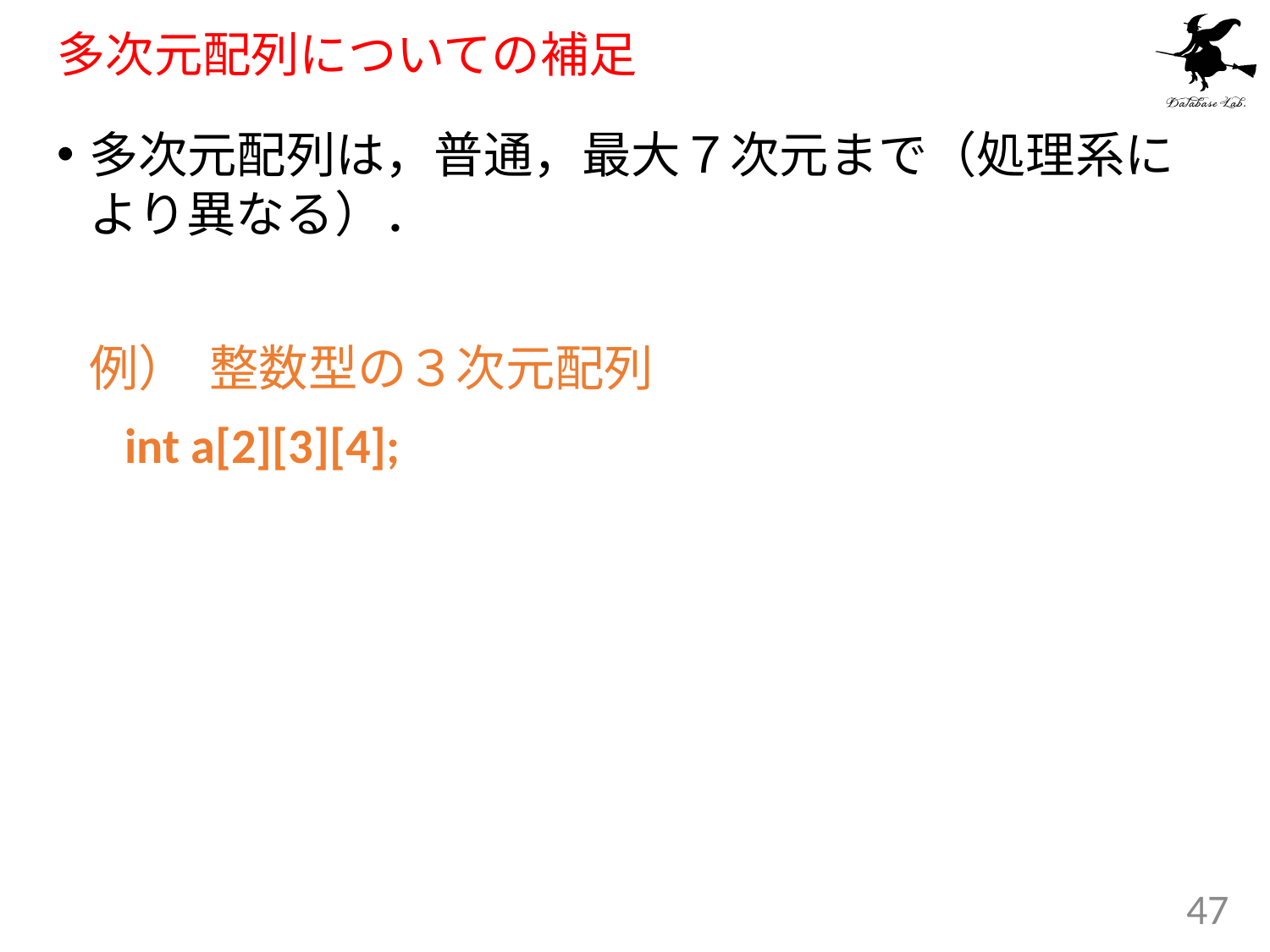

# 多次元配列についての補足
多次元配列は，普通，最大７次元まで（処理系により異なる）．

	例）  整数型の３次元配列
      int a[2][3][4];

47